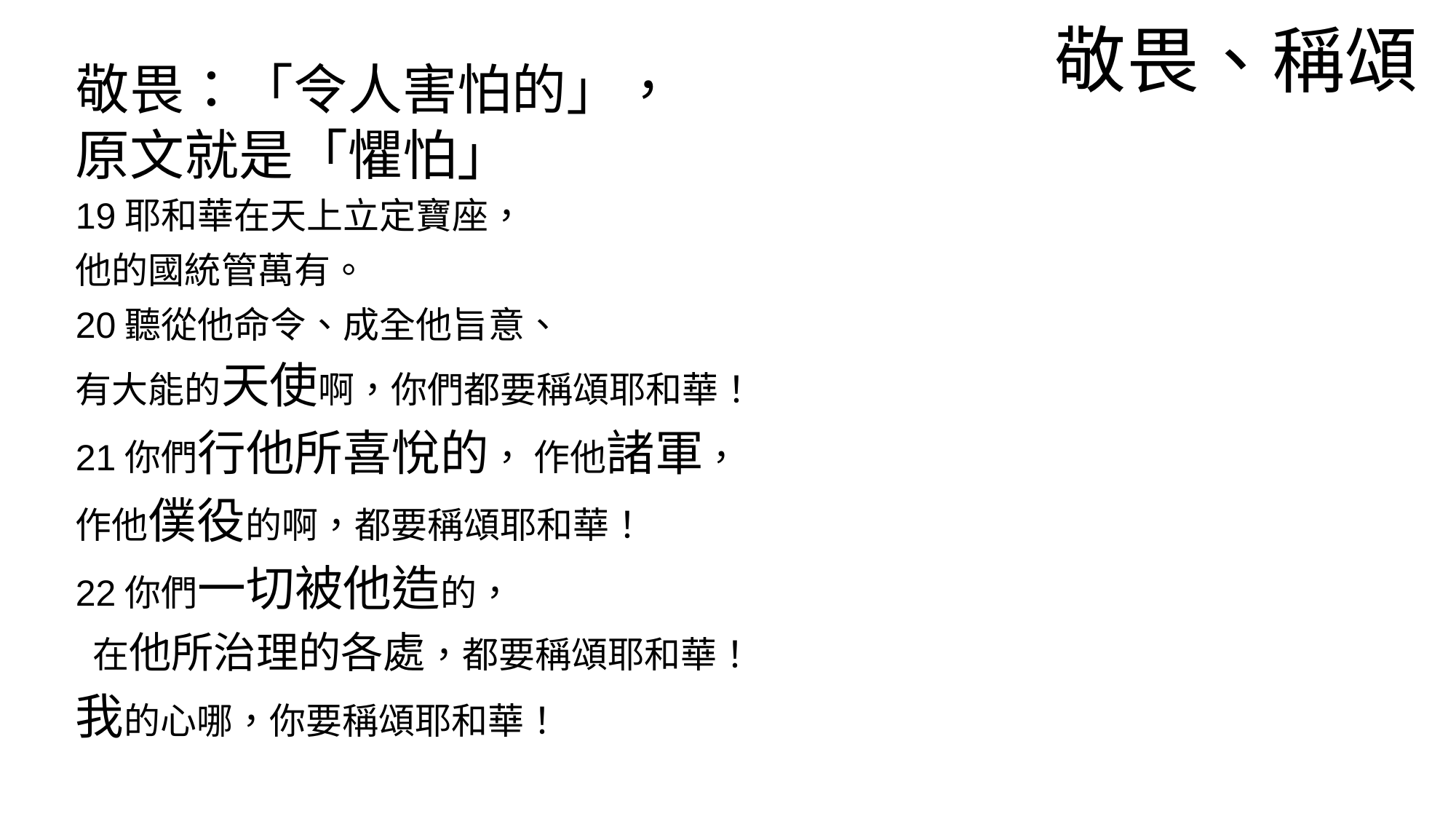

敬畏、稱頌
敬畏：「令人害怕的」，
原文就是「懼怕」
19耶和華在天上立定寶座，
他的國統管萬有。
20聽從他命令、成全他旨意、
有大能的天使啊，你們都要稱頌耶和華！
21你們行他所喜悅的， 作他諸軍，
作他僕役的啊，都要稱頌耶和華！
22你們一切被他造的，
 在他所治理的各處，都要稱頌耶和華！
我的心哪，你要稱頌耶和華！